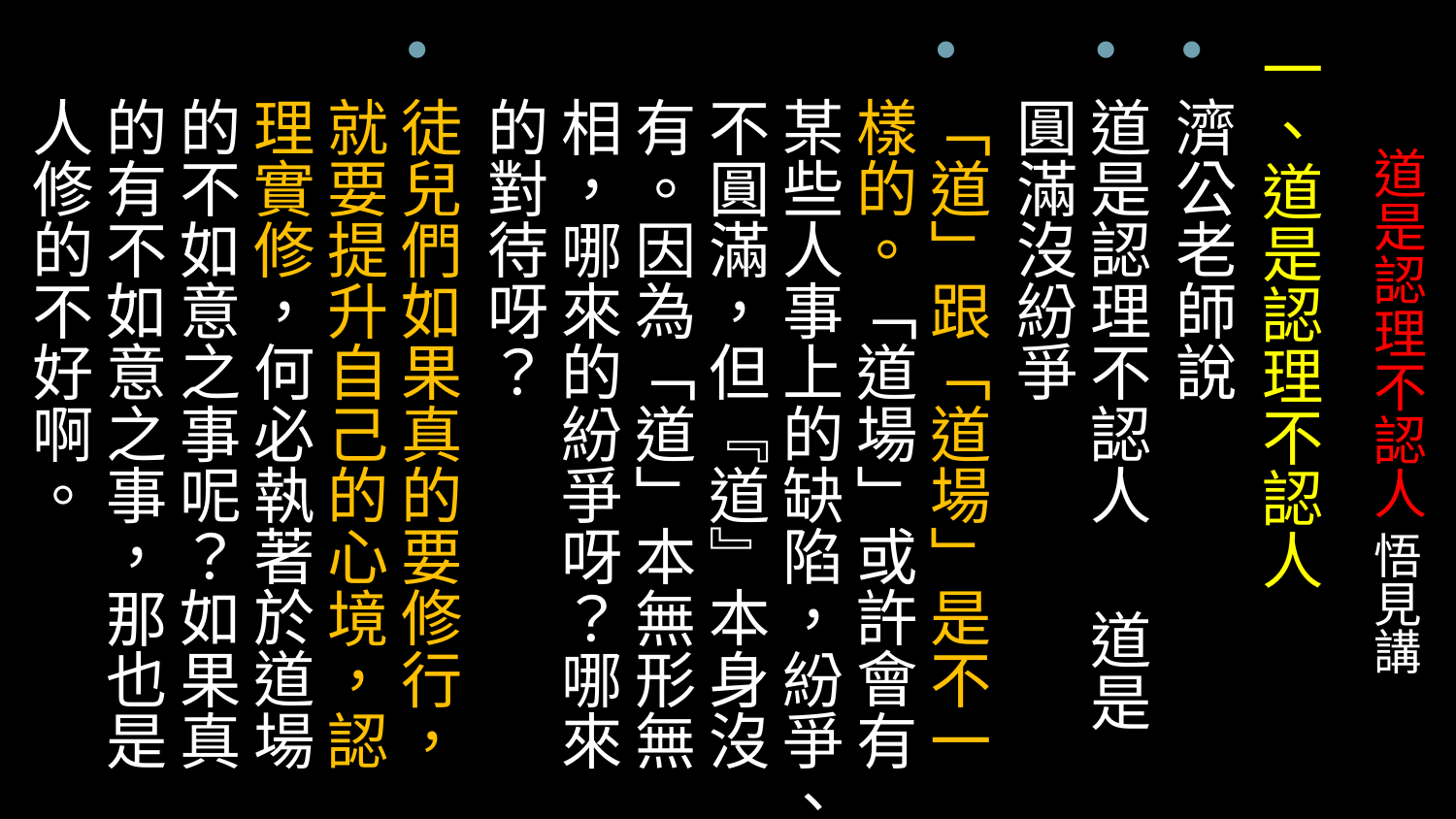

一、道是認理不認人
濟公老師說
道是認理不認人      道是圓滿沒紛爭
「道」跟「道場」是不一樣的。「道場」或許會有某些人事上的缺陷，紛爭、不圓滿，但『道』本身沒有。因為「道」本無形無相，哪來的紛爭呀？哪來的對待呀？
徒兒們如果真的要修行，就要提升自己的心境，認理實修，何必執著於道場的不如意之事呢？如果真的有不如意之事，那也是人修的不好啊。
# 道是認理不認人 悟見講